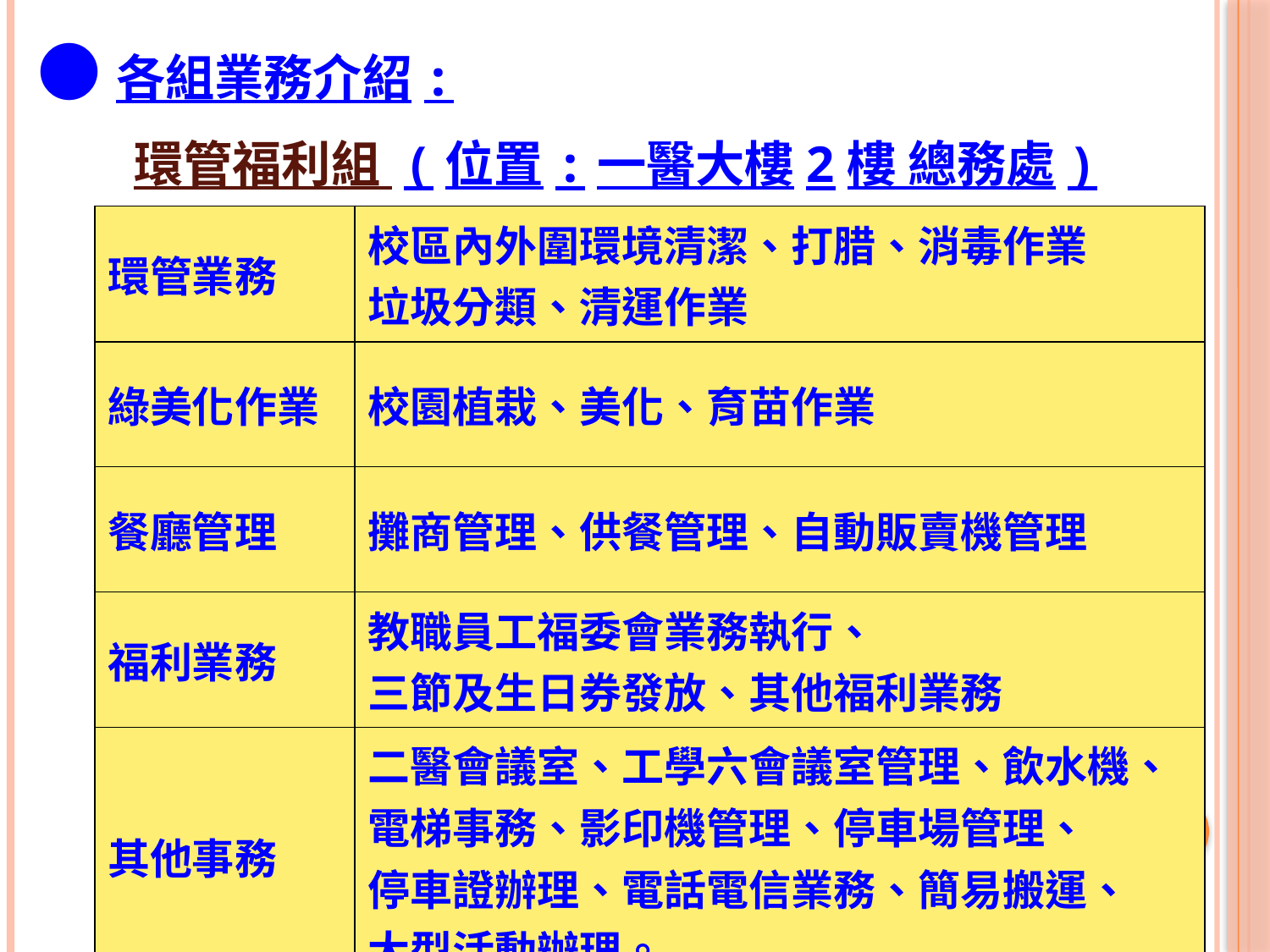

●各組業務介紹:
	   環管福利組 (位置:一醫大樓2樓 總務處)

| 環管業務 | 校區內外圍環境清潔、打腊、消毒作業 垃圾分類、清運作業 |
| --- | --- |
| 綠美化作業 | 校園植栽、美化、育苗作業 |
| 餐廳管理 | 攤商管理、供餐管理、自動販賣機管理 |
| 福利業務 | 教職員工福委會業務執行、 三節及生日券發放、其他福利業務 |
| 其他事務 | 二醫會議室、工學六會議室管理、飲水機、電梯事務、影印機管理、停車場管理、 停車證辦理、電話電信業務、簡易搬運、 大型活動辦理。 |
6